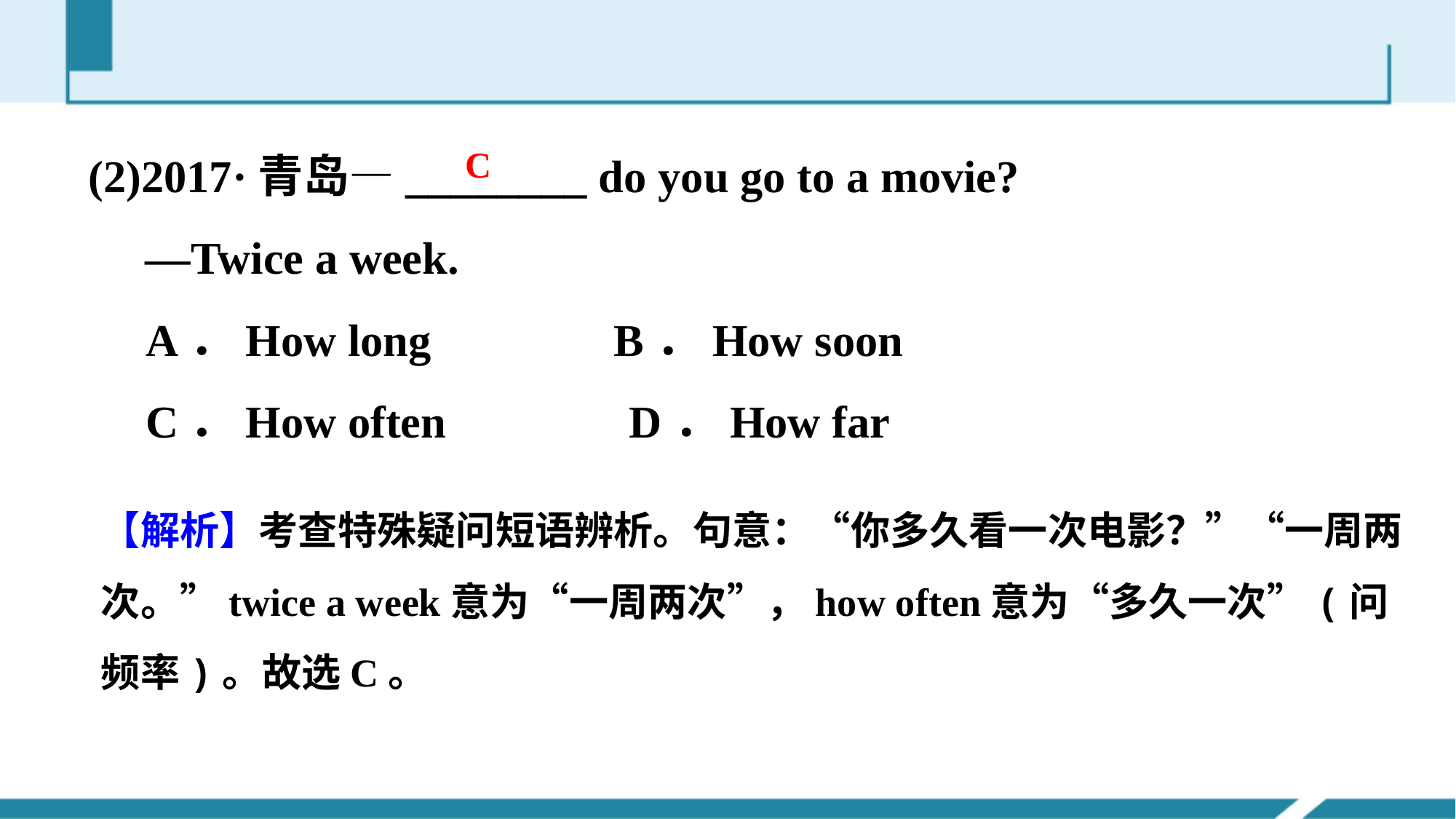

(2)2017·青岛—________ do you go to a movie?
     —Twice a week.
     A．How long                B．How soon
     C．How often                D．How far
C
【解析】考查特殊疑问短语辨析。句意：“你多久看一次电影？”“一周两次。”twice a week意为“一周两次”，how often意为“多久一次”(问频率)。故选C。